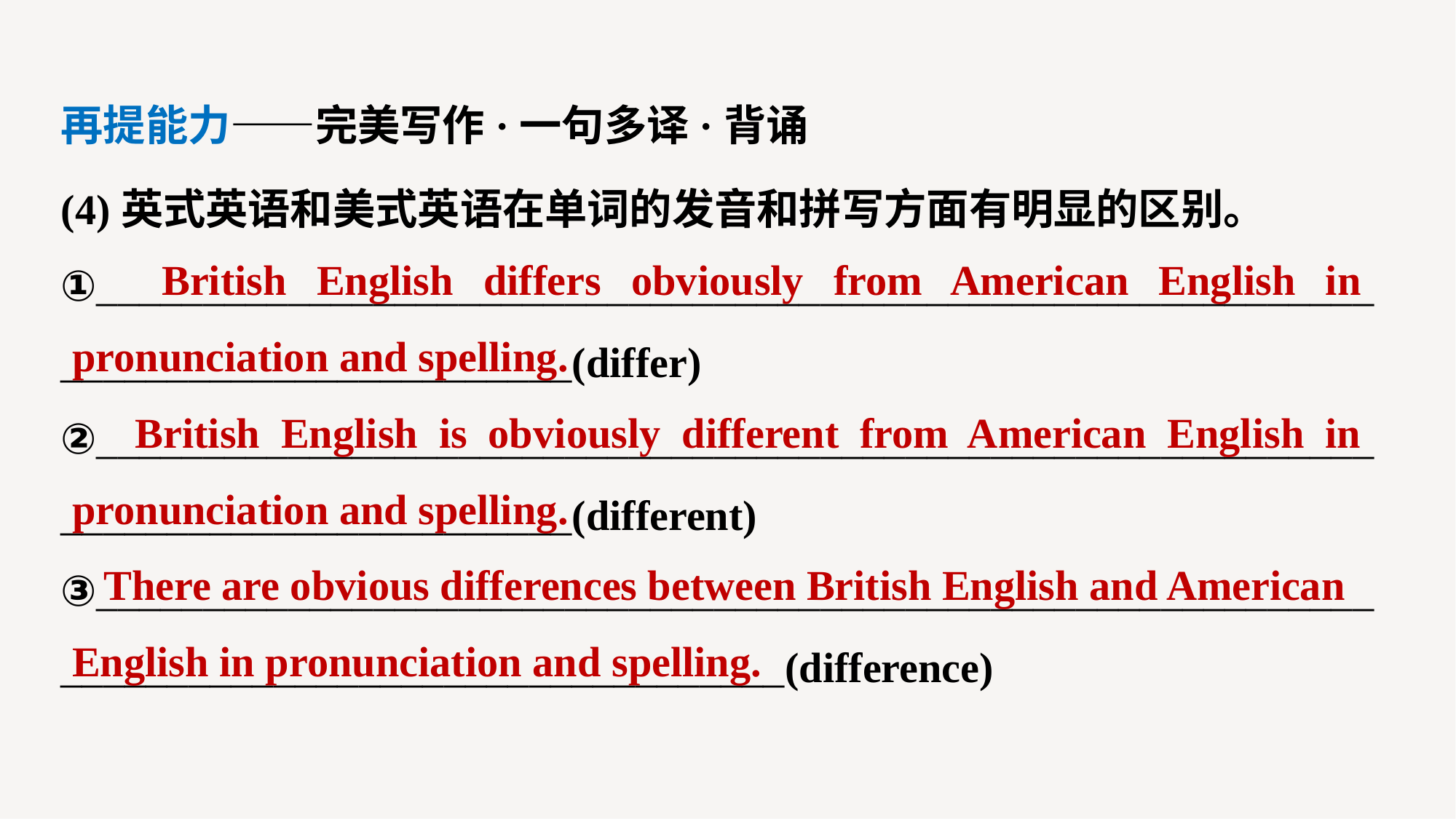

再提能力——完美写作·一句多译·背诵
(4)英式英语和美式英语在单词的发音和拼写方面有明显的区别。
①____________________________________________________________
________________________(differ)
②____________________________________________________________
________________________(different)
③____________________________________________________________
__________________________________(difference)
   British English differs obviously from American English in pronunciation and spelling.
   British English is obviously different from American English in pronunciation and spelling.
   There are obvious differences between British English and American English in pronunciation and spelling.